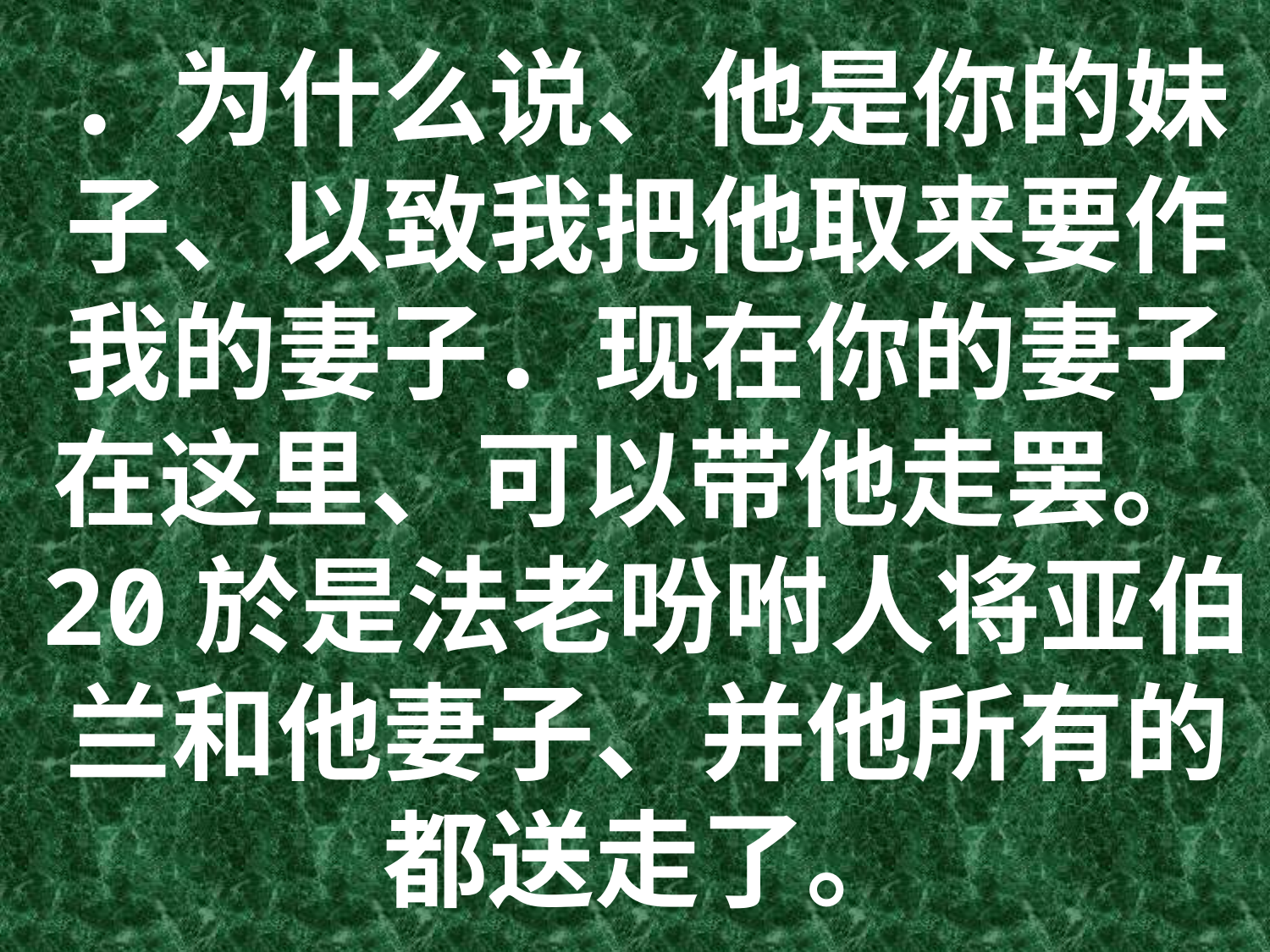

．为什么说、他是你的妹子、以致我把他取来要作我的妻子．现在你的妻子在这里、可以带他走罢。20於是法老吩咐人将亚伯兰和他妻子、并他所有的都送走了。